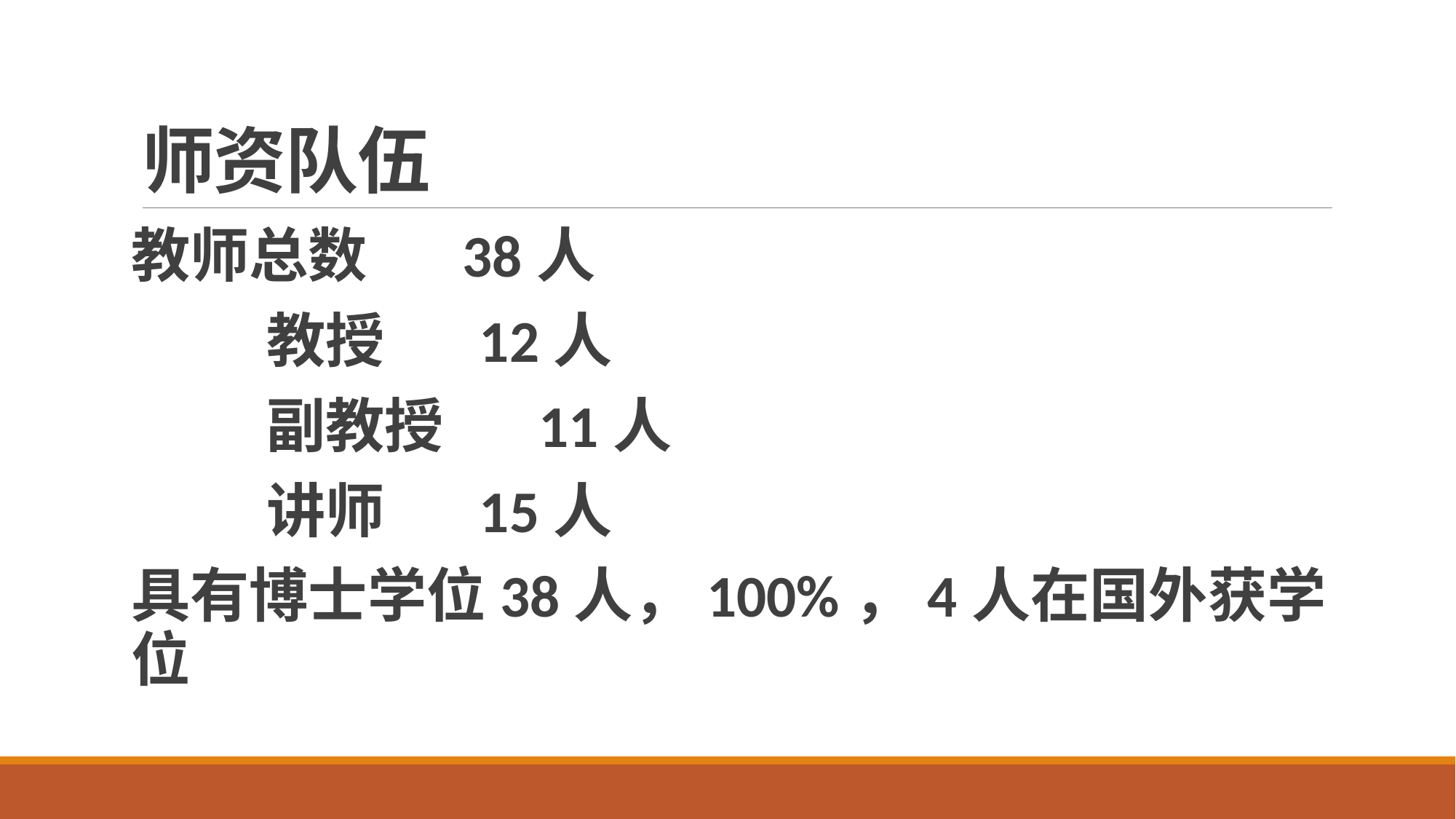

# 师资队伍
教师总数      38人
         教授      12人
         副教授      11人
         讲师      15人
具有博士学位38人，100%，4人在国外获学位